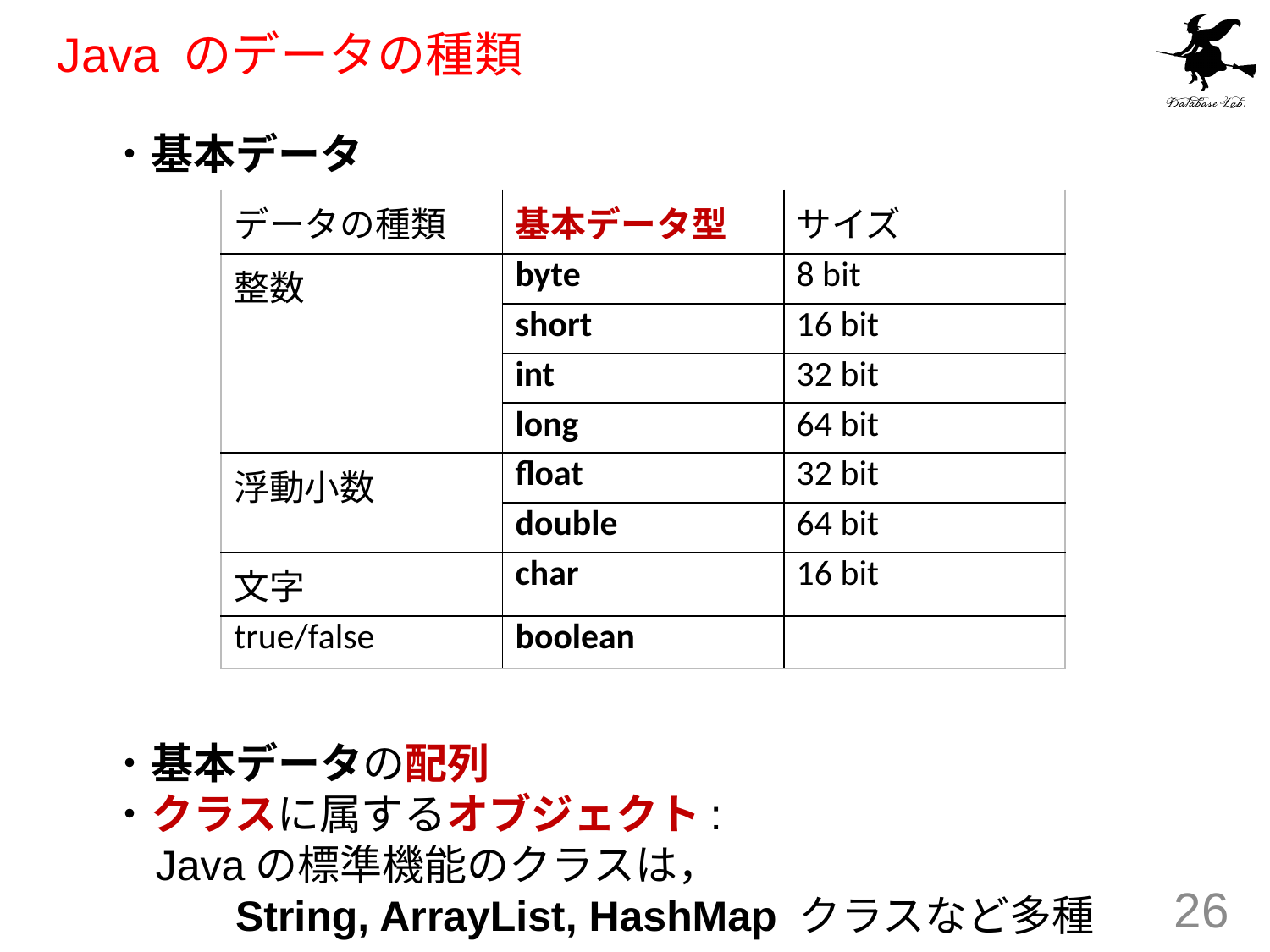

# Java のデータの種類
・基本データ

・基本データの配列
・クラスに属するオブジェクト:
    Javaの標準機能のクラスは，
	String, ArrayList, HashMap クラスなど多種
| データの種類 | 基本データ型 | サイズ |
| --- | --- | --- |
| 整数 | byte | 8 bit |
|  | short | 16 bit |
|  | int | 32 bit |
|  | long | 64 bit |
| 浮動小数 | float | 32 bit |
|  | double | 64 bit |
| 文字 | char | 16 bit |
| true/false | boolean |  |
26